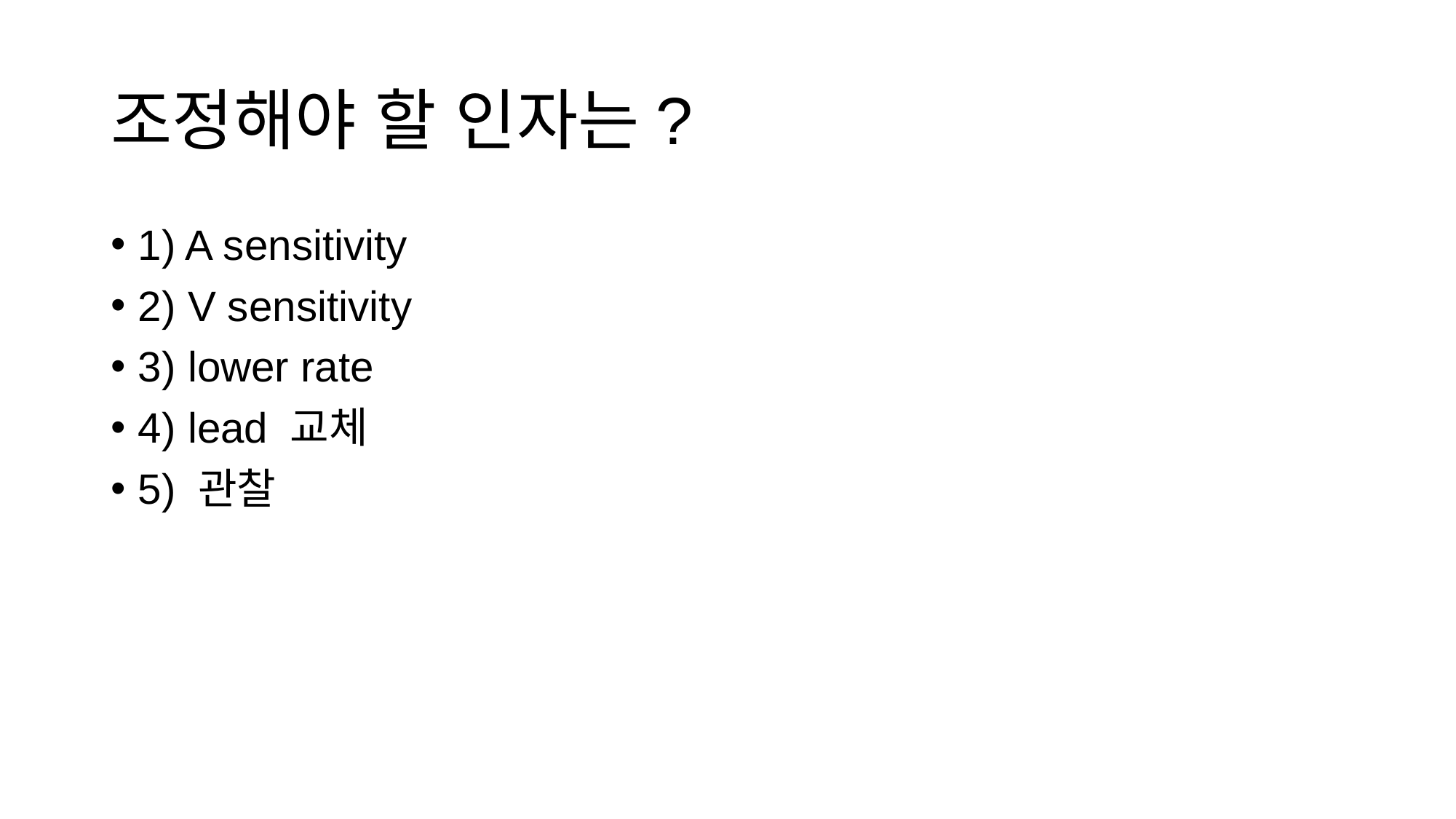

# 조정해야 할 인자는?
1) A sensitivity
2) V sensitivity
3) lower rate
4) lead 교체
5) 관찰